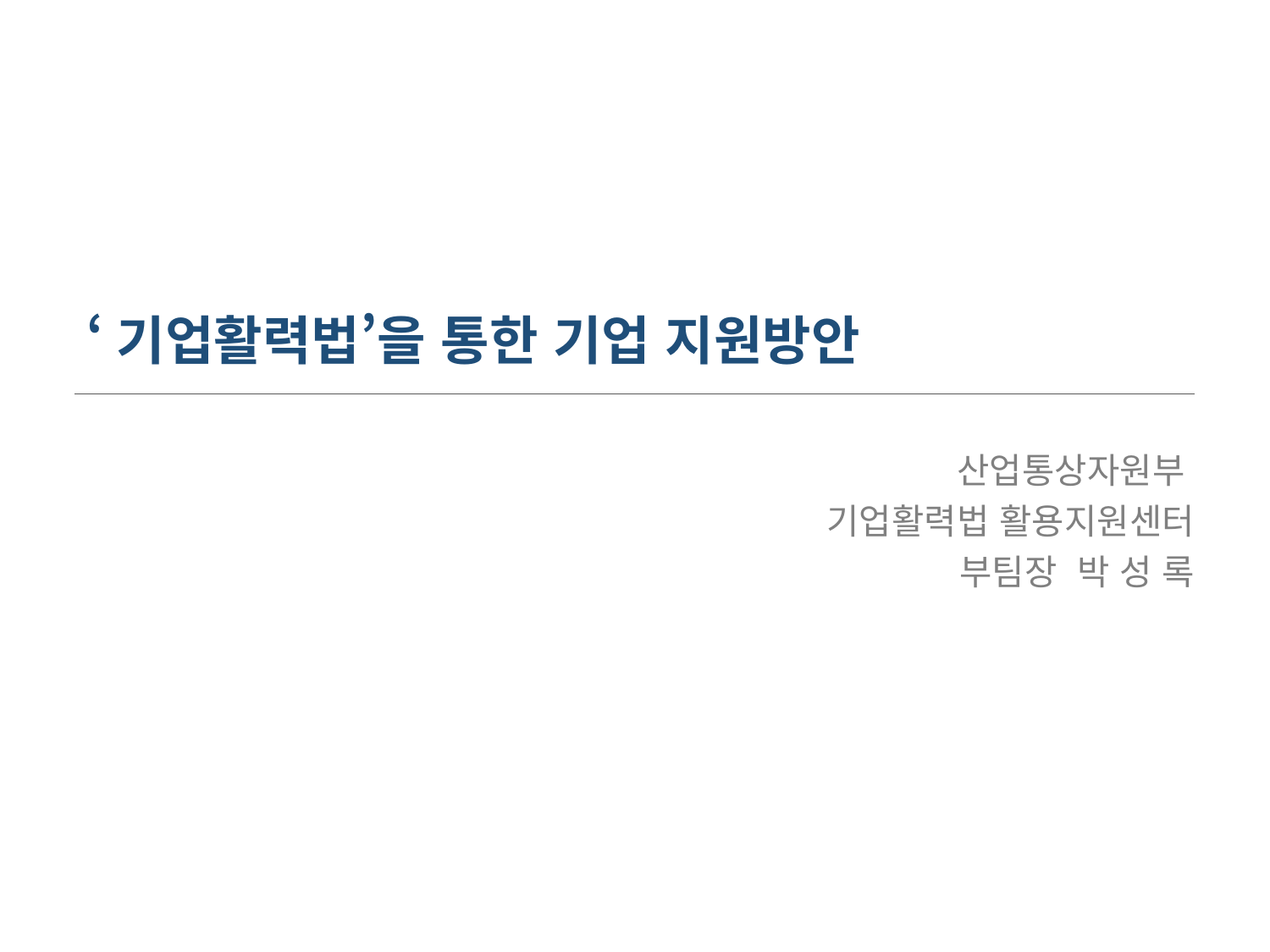

‘기업활력법’을 통한 기업 지원방안
산업통상자원부
기업활력법 활용지원센터
부팀장  박 성 록